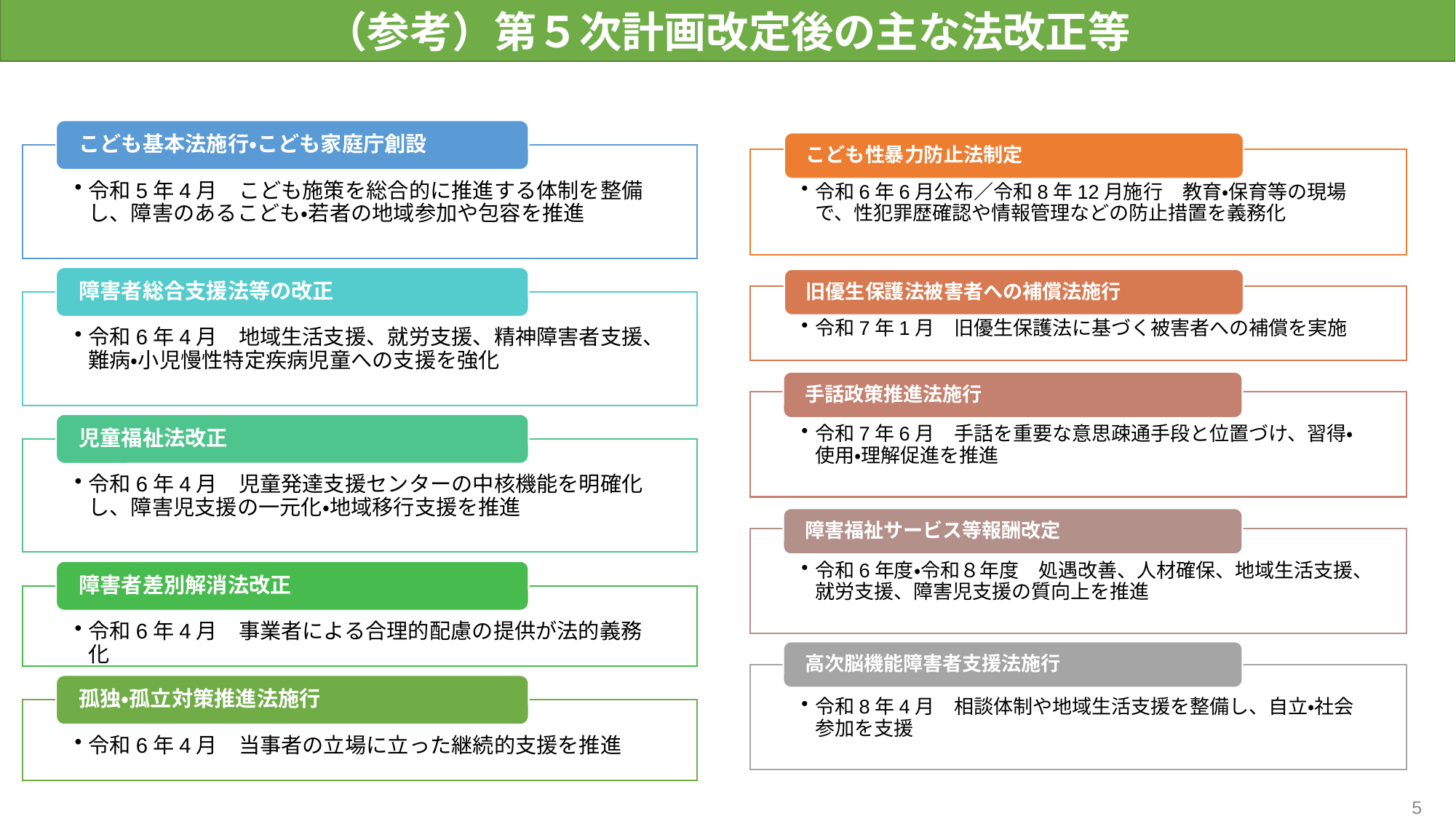

（参考）第５次計画改定後の主な法改正等
令和5年4月　こども施策を総合的に推進する体制を整備し、障害のあるこども・若者の地域参加や包容を推進
こども基本法施行・こども家庭庁創設
令和6年4月　地域生活支援、就労支援、精神障害者支援、難病・小児慢性特定疾病児童への支援を強化
障害者総合支援法等の改正
令和6年4月　児童発達支援センターの中核機能を明確化し、障害児支援の一元化・地域移行支援を推進
児童福祉法改正
令和6年4月　事業者による合理的配慮の提供が法的義務化
障害者差別解消法改正
令和6年4月　当事者の立場に立った継続的支援を推進
孤独・孤立対策推進法施行
令和6年6月公布／令和8年12月施行　教育・保育等の現場で、性犯罪歴確認や情報管理などの防止措置を義務化
こども性暴力防止法制定
令和7年1月　旧優生保護法に基づく被害者への補償を実施
旧優生保護法被害者への補償法施行
令和7年6月　手話を重要な意思疎通手段と位置づけ、習得・使用・理解促進を推進
手話政策推進法施行
令和6年度・令和８年度　処遇改善、人材確保、地域生活支援、就労支援、障害児支援の質向上を推進
障害福祉サービス等報酬改定
令和8年4月　相談体制や地域生活支援を整備し、自立・社会参加を支援
高次脳機能障害者支援法施行
5